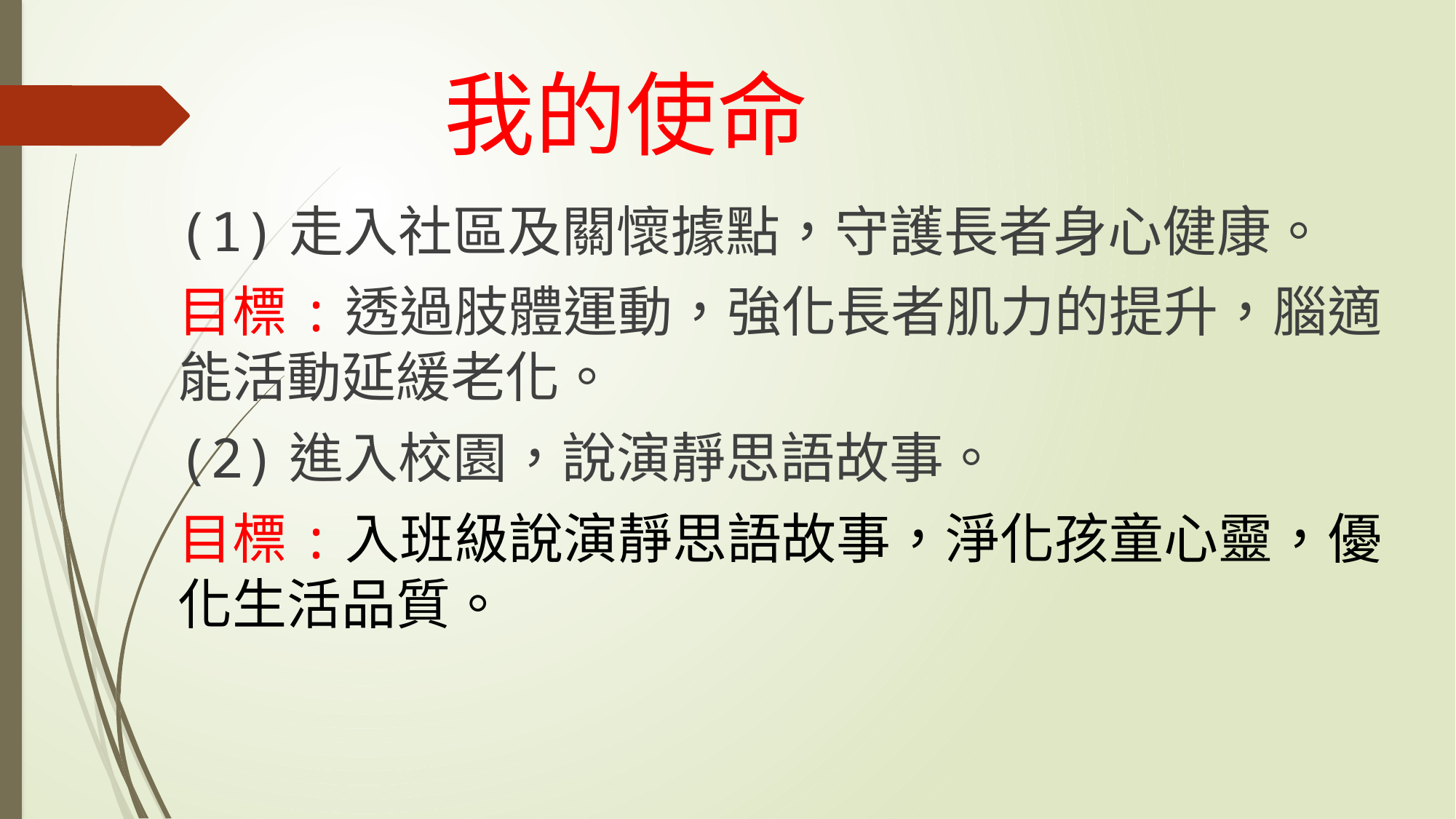

# 我的使命
(1)走入社區及關懷據點，守護長者身心健康。
目標:透過肢體運動，強化長者肌力的提升，腦適能活動延緩老化。
(2)進入校園，說演靜思語故事。
目標:入班級說演靜思語故事，淨化孩童心靈，優化生活品質。